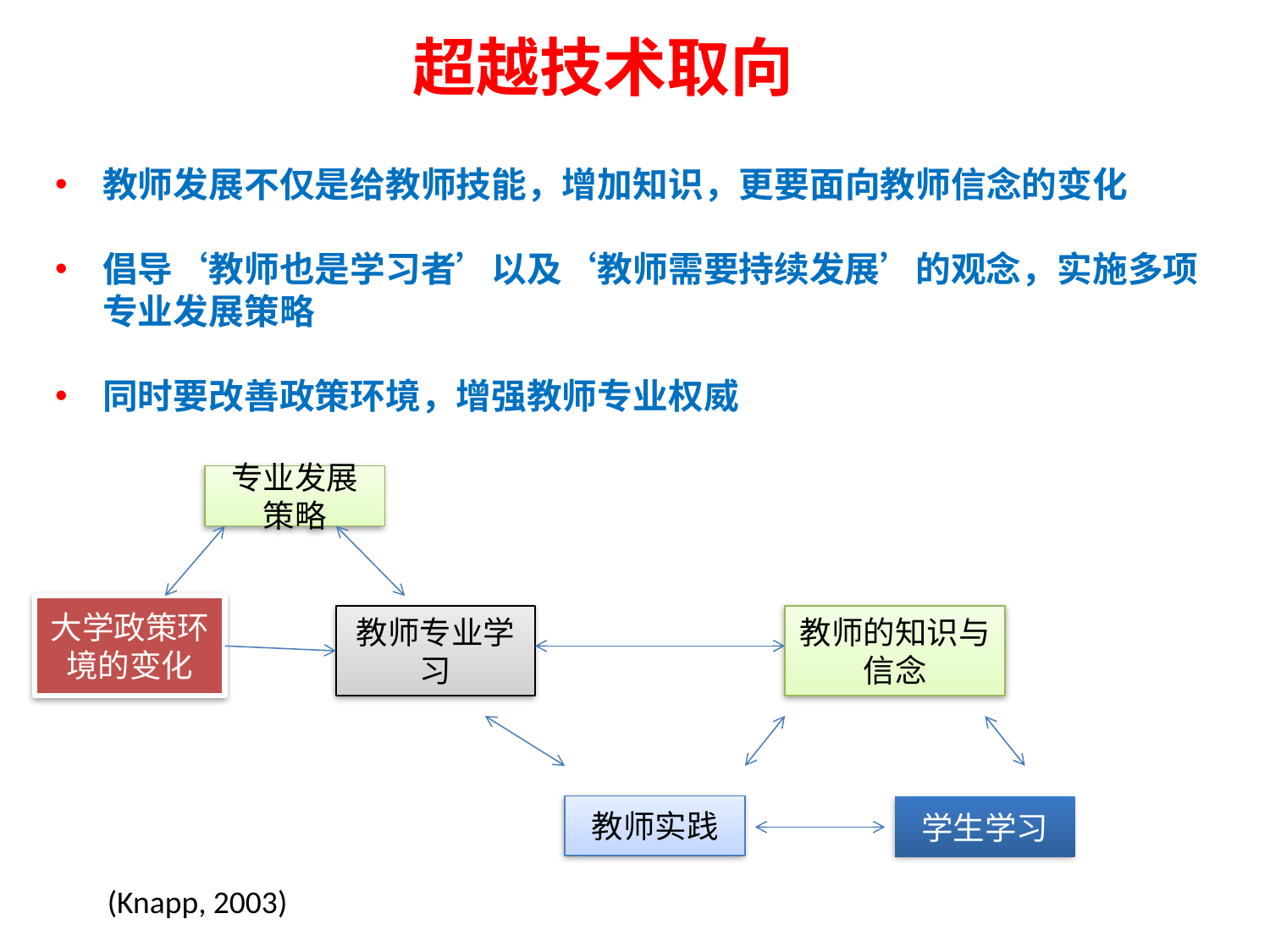

# 超越技术取向
教师发展不仅是给教师技能，增加知识，更要面向教师信念的变化
倡导‘教师也是学习者’以及‘教师需要持续发展’的观念，实施多项专业发展策略
同时要改善政策环境，增强教师专业权威

专业发展策略
大学政策环境的变化
教师专业学习
教师的知识与信念
教师实践
学生学习
(Knapp, 2003)